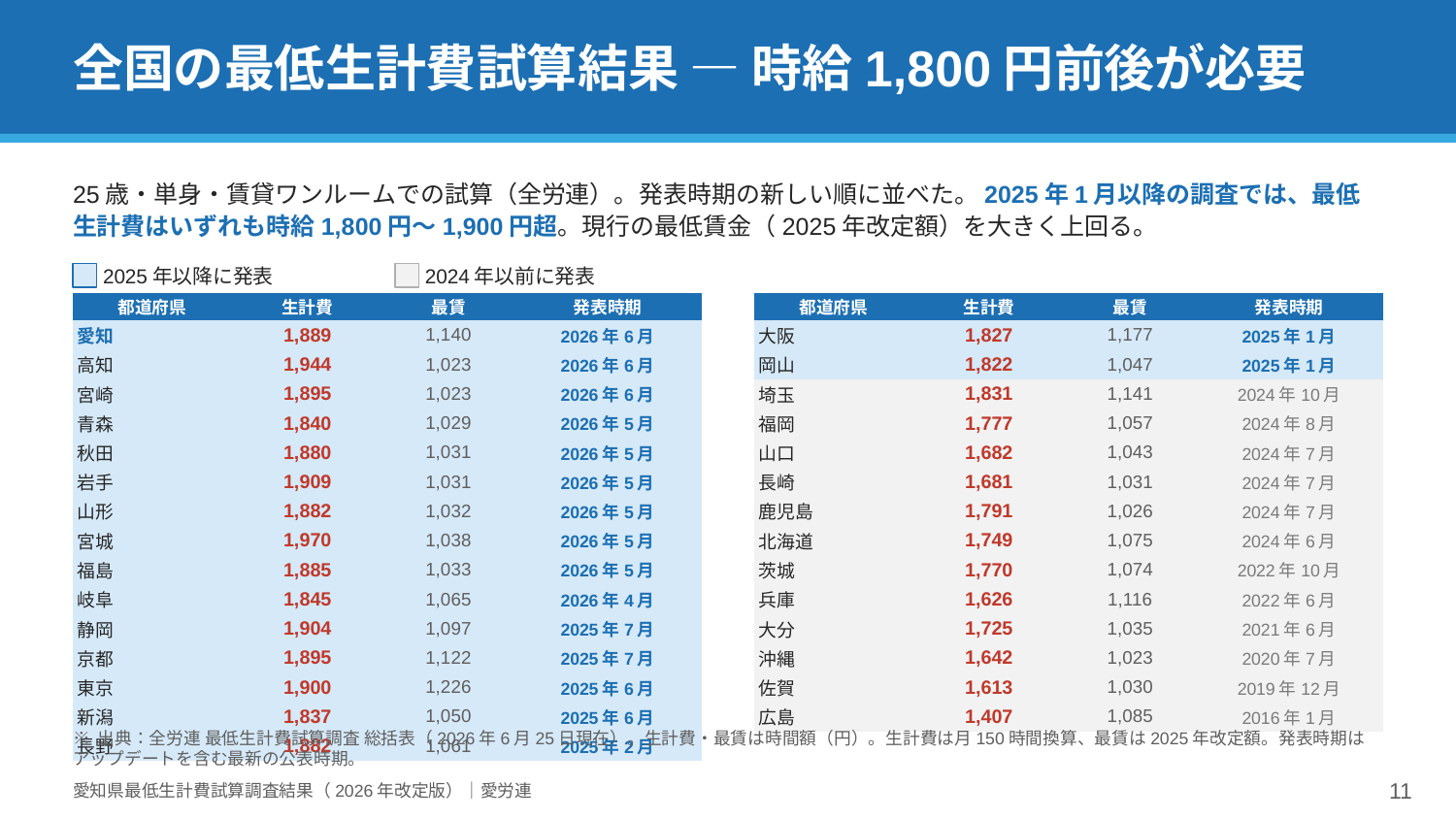

全国の最低生計費試算結果 — 時給1,800円前後が必要

25歳・単身・賃貸ワンルームでの試算（全労連）。発表時期の新しい順に並べた。2025年1月以降の調査では、最低生計費はいずれも時給1,800円〜1,900円超。現行の最低賃金（2025年改定額）を大きく上回る。
2025年以降に発表
2024年以前に発表

| 都道府県 | 生計費 | 最賃 | 発表時期 |
| --- | --- | --- | --- |
| 愛知 | 1,889 | 1,140 | 2026年6月 |
| 高知 | 1,944 | 1,023 | 2026年6月 |
| 宮崎 | 1,895 | 1,023 | 2026年6月 |
| 青森 | 1,840 | 1,029 | 2026年5月 |
| 秋田 | 1,880 | 1,031 | 2026年5月 |
| 岩手 | 1,909 | 1,031 | 2026年5月 |
| 山形 | 1,882 | 1,032 | 2026年5月 |
| 宮城 | 1,970 | 1,038 | 2026年5月 |
| 福島 | 1,885 | 1,033 | 2026年5月 |
| 岐阜 | 1,845 | 1,065 | 2026年4月 |
| 静岡 | 1,904 | 1,097 | 2025年7月 |
| 京都 | 1,895 | 1,122 | 2025年7月 |
| 東京 | 1,900 | 1,226 | 2025年6月 |
| 新潟 | 1,837 | 1,050 | 2025年6月 |
| 長野 | 1,882 | 1,061 | 2025年2月 |
| 都道府県 | 生計費 | 最賃 | 発表時期 |
| --- | --- | --- | --- |
| 大阪 | 1,827 | 1,177 | 2025年1月 |
| 岡山 | 1,822 | 1,047 | 2025年1月 |
| 埼玉 | 1,831 | 1,141 | 2024年10月 |
| 福岡 | 1,777 | 1,057 | 2024年8月 |
| 山口 | 1,682 | 1,043 | 2024年7月 |
| 長崎 | 1,681 | 1,031 | 2024年7月 |
| 鹿児島 | 1,791 | 1,026 | 2024年7月 |
| 北海道 | 1,749 | 1,075 | 2024年6月 |
| 茨城 | 1,770 | 1,074 | 2022年10月 |
| 兵庫 | 1,626 | 1,116 | 2022年6月 |
| 大分 | 1,725 | 1,035 | 2021年6月 |
| 沖縄 | 1,642 | 1,023 | 2020年7月 |
| 佐賀 | 1,613 | 1,030 | 2019年12月 |
| 広島 | 1,407 | 1,085 | 2016年1月 |
※ 出典：全労連 最低生計費試算調査 総括表（2026年6月25日現在）。生計費・最賃は時間額（円）。生計費は月150時間換算、最賃は2025年改定額。発表時期はアップデートを含む最新の公表時期。
愛知県最低生計費試算調査結果（2026年改定版）｜愛労連
11